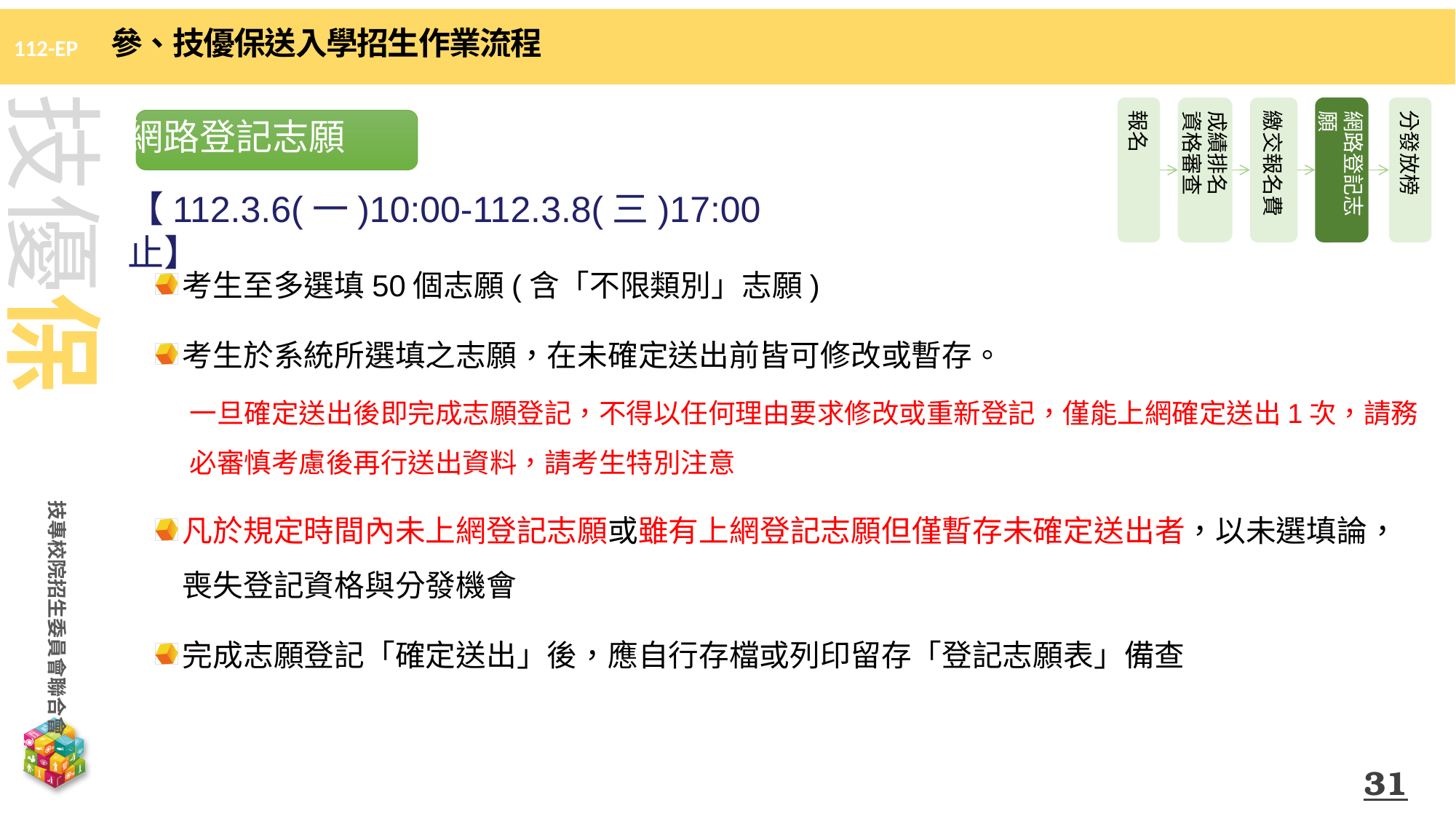

參、技優保送入學招生作業流程
報名
繳交報名費
網路登記志願
分發放榜
成績排名
資格審查

網路登記志願
【112.3.6(一)10:00-112.3.8(三)17:00止】
考生至多選填50個志願(含「不限類別」志願)
考生於系統所選填之志願，在未確定送出前皆可修改或暫存。
一旦確定送出後即完成志願登記，不得以任何理由要求修改或重新登記，僅能上網確定送出1次，請務必審慎考慮後再行送出資料，請考生特別注意
凡於規定時間內未上網登記志願或雖有上網登記志願但僅暫存未確定送出者，以未選填論，喪失登記資格與分發機會
完成志願登記「確定送出」後，應自行存檔或列印留存「登記志願表」備查